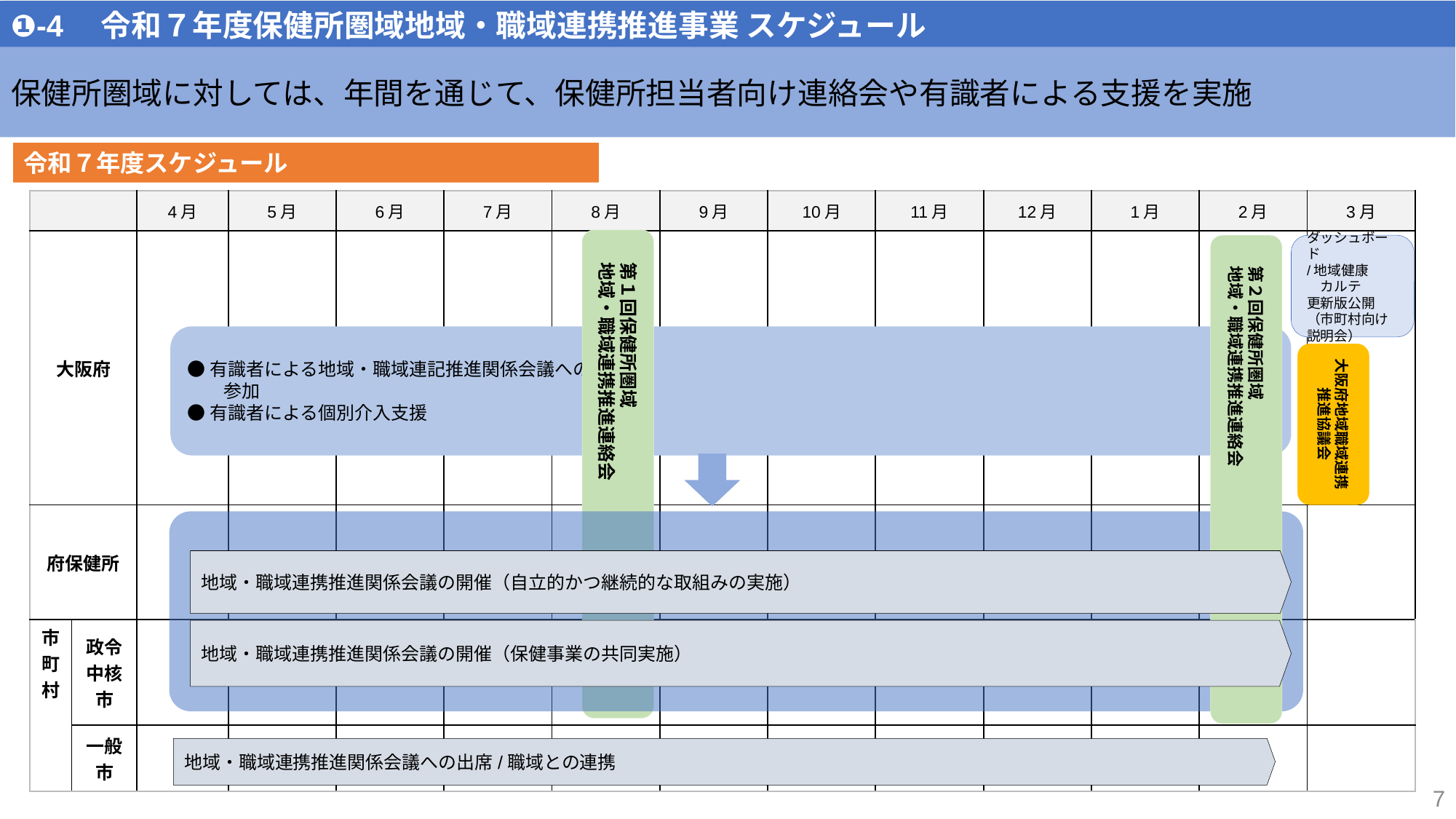

❶-4　令和７年度保健所圏域地域・職域連携推進事業 スケジュール
保健所圏域に対しては、年間を通じて、保健所担当者向け連絡会や有識者による支援を実施
令和７年度スケジュール
|  |  | 4月 | 5月 | 6月 | 7月 | 8月 | 9月 | 10月 | 11月 | 12月 | 1月 | 2月 | 3月 |
| --- | --- | --- | --- | --- | --- | --- | --- | --- | --- | --- | --- | --- | --- |
| 大阪府 |  |  |  |  |  |  |  |  |  |  |  |  |  |
| 府保健所 |  |  |  |  |  |  |  |  |  |  |  |  |  |
| 市町村 | 政令中核市 |  |  |  |  |  |  |  |  |  |  |  |  |
|  | 一般市 |  |  |  |  |  |  |  |  |  |  |  |  |
　第１回保健所圏域
　地域・職域連携推進連絡会
　第２回保健所圏域
　地域・職域連携推進連絡会
ダッシュボード
/地域健康
　カルテ
更新版公開
（市町村向け説明会）
●有識者による地域・職域連記推進関係会議への
　　参加
●有識者による個別介入支援
大阪府地域職域連携推進協議会

地域・職域連携推進関係会議の開催（自立的かつ継続的な取組みの実施）
地域・職域連携推進関係会議の開催（保健事業の共同実施）
地域・職域連携推進関係会議への出席/職域との連携
7